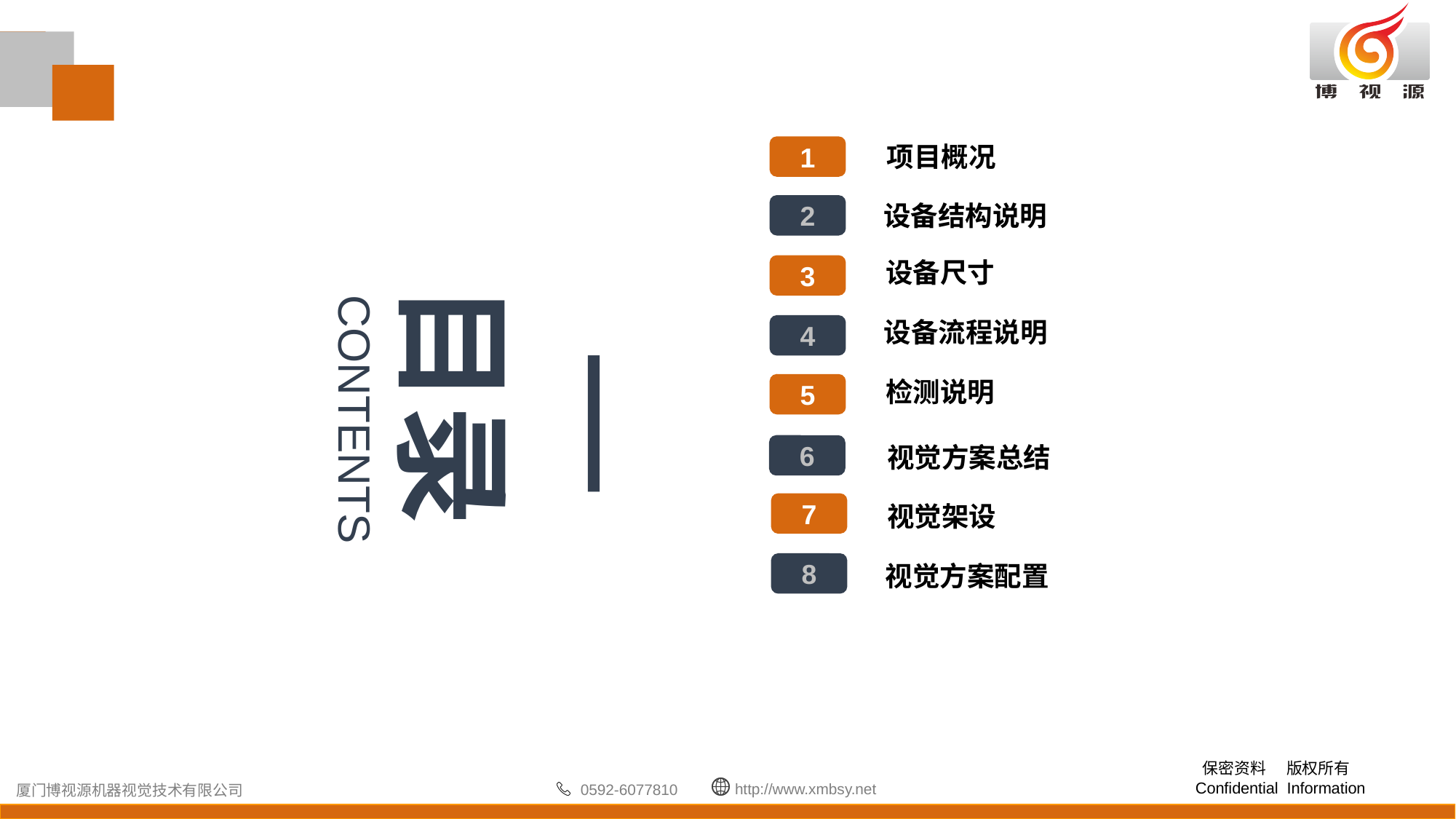

项目概况
1
设备结构说明
2
设备尺寸
3
设备流程说明
4
检测说明
5
视觉方案总结
6
目录
|
CONTENTS

7
视觉架设
视觉方案配置
8